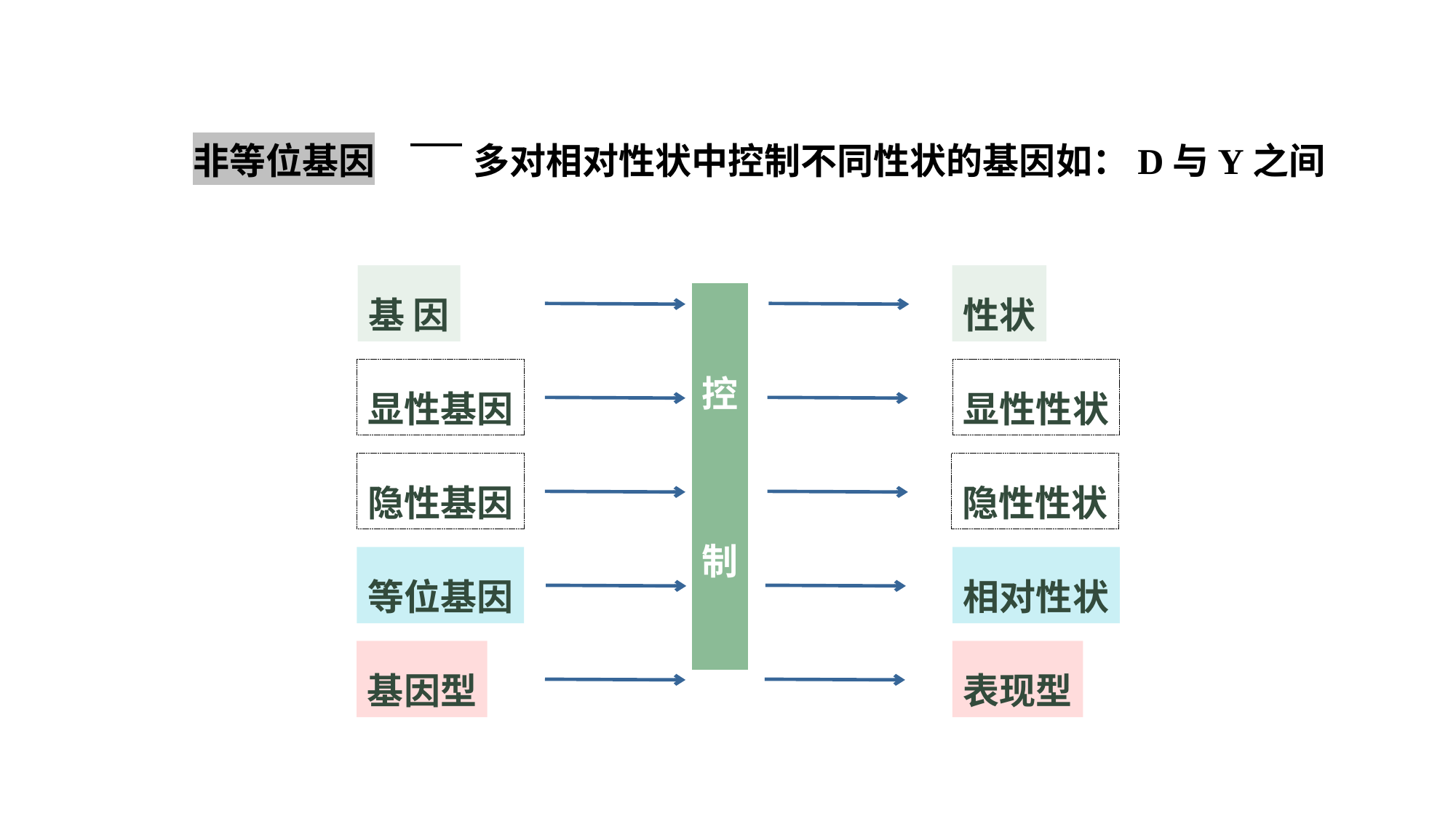

多对相对性状中控制不同性状的基因
如：D与Y之间
非等位基因
基 因
性状

控

制

显性基因
显性性状
隐性基因
隐性性状
等位基因
相对性状
基因型
表现型